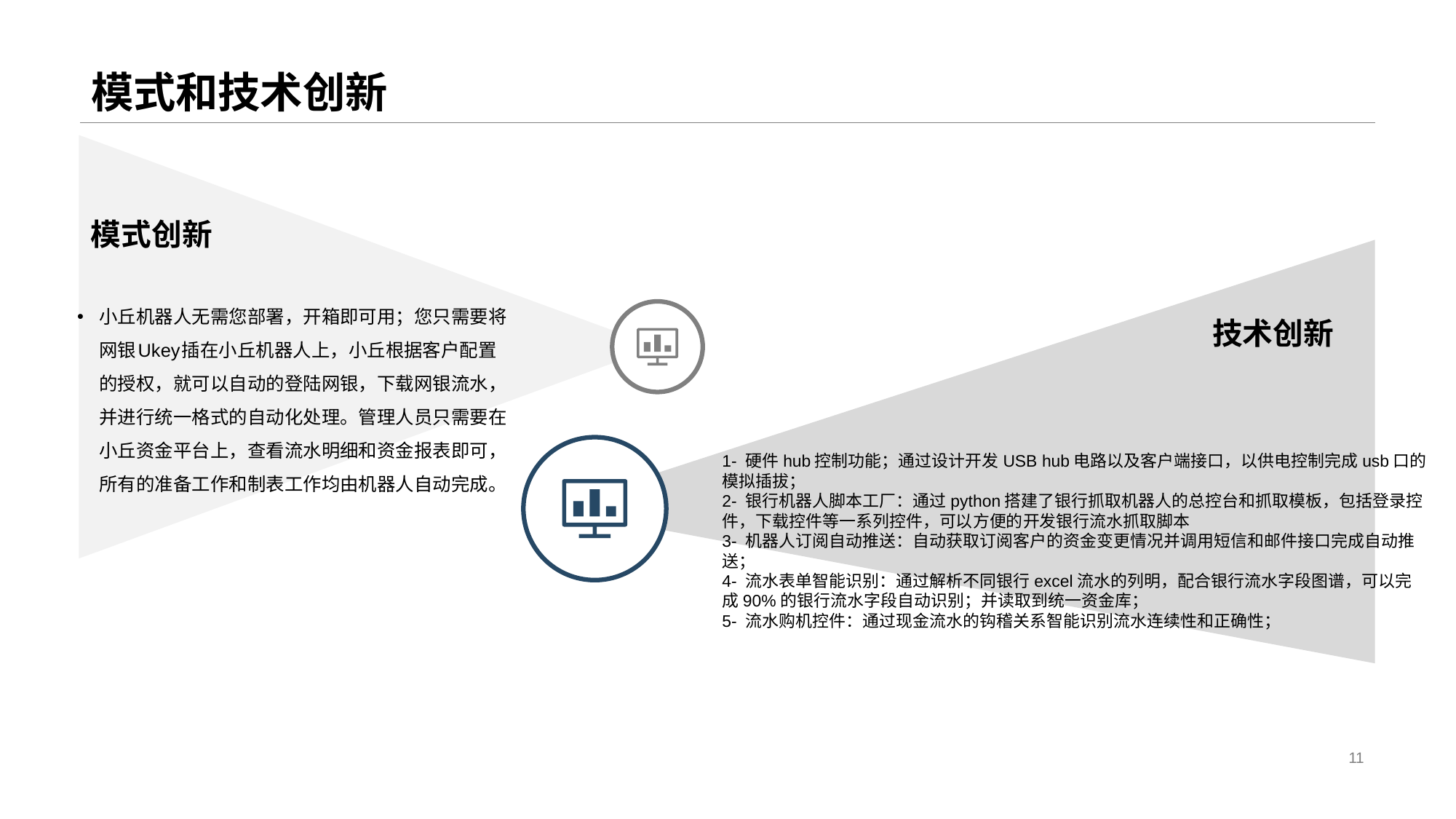

# 模式和技术创新

模式创新
小丘机器人无需您部署，开箱即可用；您只需要将网银Ukey插在小丘机器人上，小丘根据客户配置的授权，就可以自动的登陆网银，下载网银流水，并进行统一格式的自动化处理。管理人员只需要在小丘资金平台上，查看流水明细和资金报表即可，所有的准备工作和制表工作均由机器人自动完成。

技术创新

1- 硬件hub控制功能；通过设计开发USB hub电路以及客户端接口，以供电控制完成usb口的模拟插拔；
2- 银行机器人脚本工厂：通过python搭建了银行抓取机器人的总控台和抓取模板，包括登录控件，下载控件等一系列控件，可以方便的开发银行流水抓取脚本
3- 机器人订阅自动推送：自动获取订阅客户的资金变更情况并调用短信和邮件接口完成自动推送；
4- 流水表单智能识别：通过解析不同银行excel流水的列明，配合银行流水字段图谱，可以完成90%的银行流水字段自动识别；并读取到统一资金库；
5- 流水购机控件：通过现金流水的钩稽关系智能识别流水连续性和正确性；
11